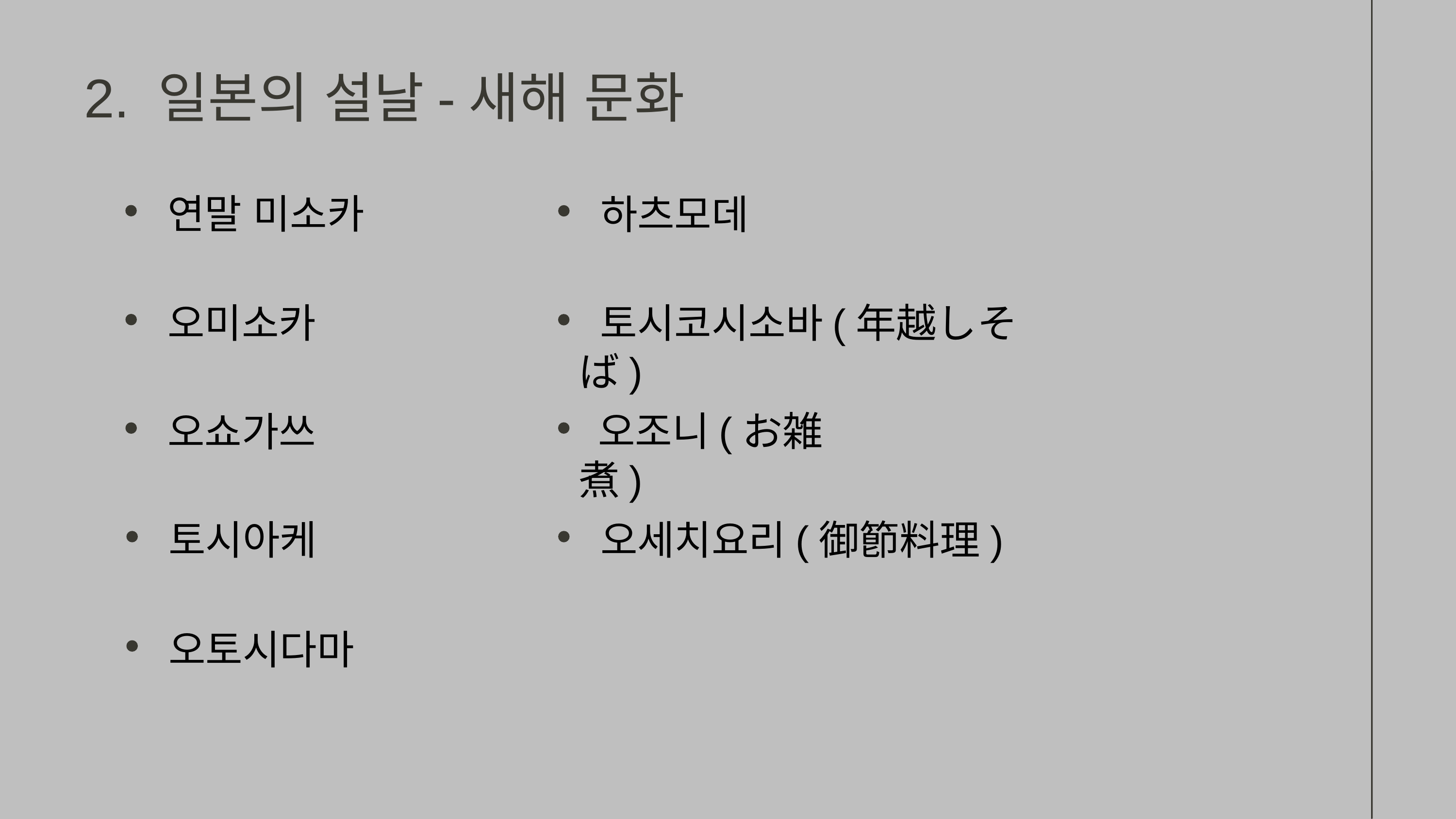

2. 일본의 설날-새해 문화
 연말 미소카
 하츠모데

 오미소카
 토시코시소바(年越しそば)

 오조니(お雑煮)
 오쇼가쓰

 토시아케
 오세치요리(御節料理)

 오토시다마